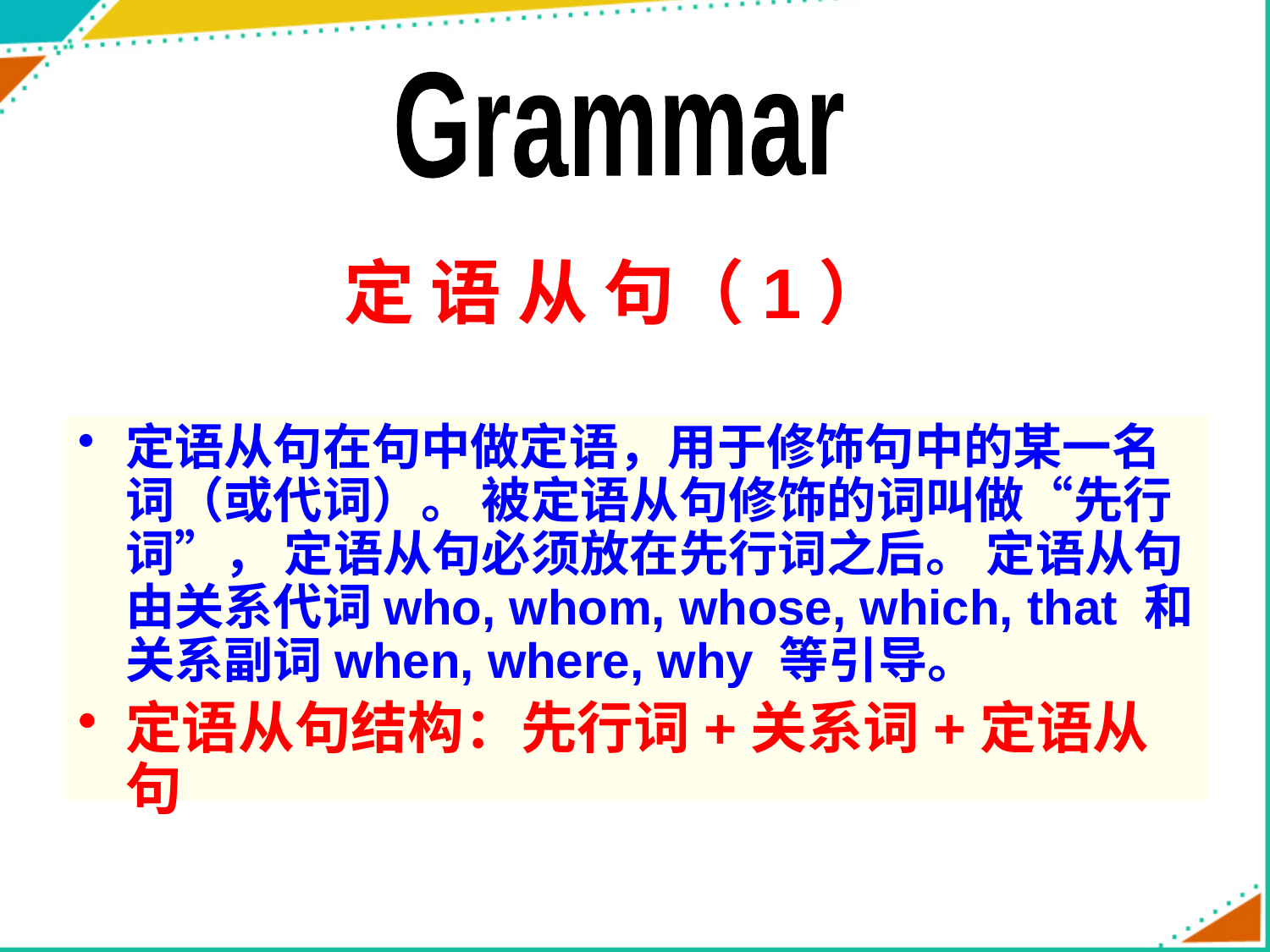

Grammar
# 定 语 从 句（1）
定语从句在句中做定语，用于修饰句中的某一名词（或代词）。 被定语从句修饰的词叫做“先行词”， 定语从句必须放在先行词之后。 定语从句由关系代词who, whom, whose, which, that 和关系副词when, where, why 等引导。
定语从句结构：先行词+关系词+定语从句